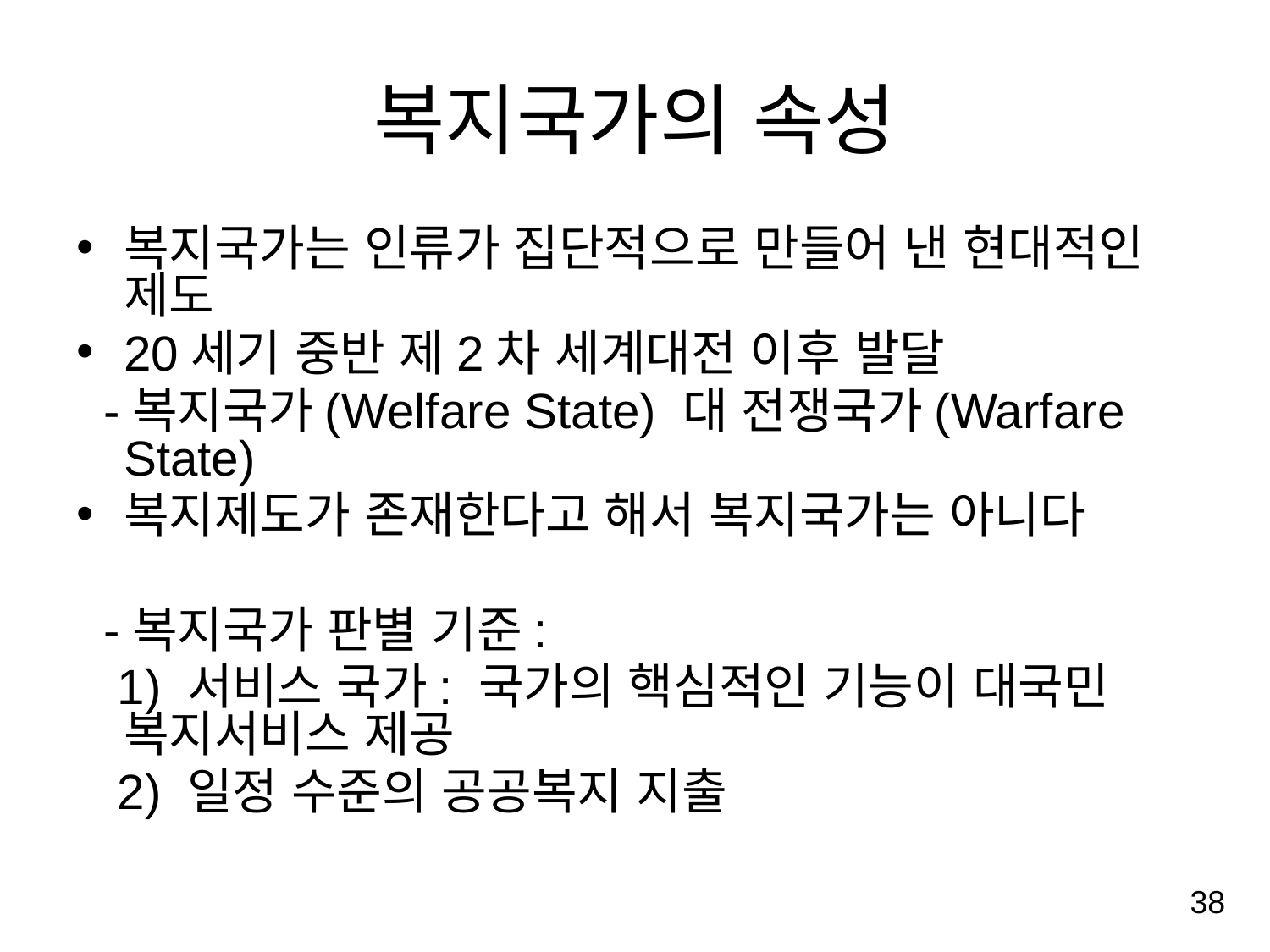

# 복지국가의 속성
복지국가는 인류가 집단적으로 만들어 낸 현대적인 제도
20세기 중반 제2차 세계대전 이후 발달
  -복지국가(Welfare State) 대 전쟁국가(Warfare State)
복지제도가 존재한다고 해서 복지국가는 아니다

  -복지국가 판별 기준:
   1) 서비스 국가: 국가의 핵심적인 기능이 대국민 복지서비스 제공
   2) 일정 수준의 공공복지 지출

38